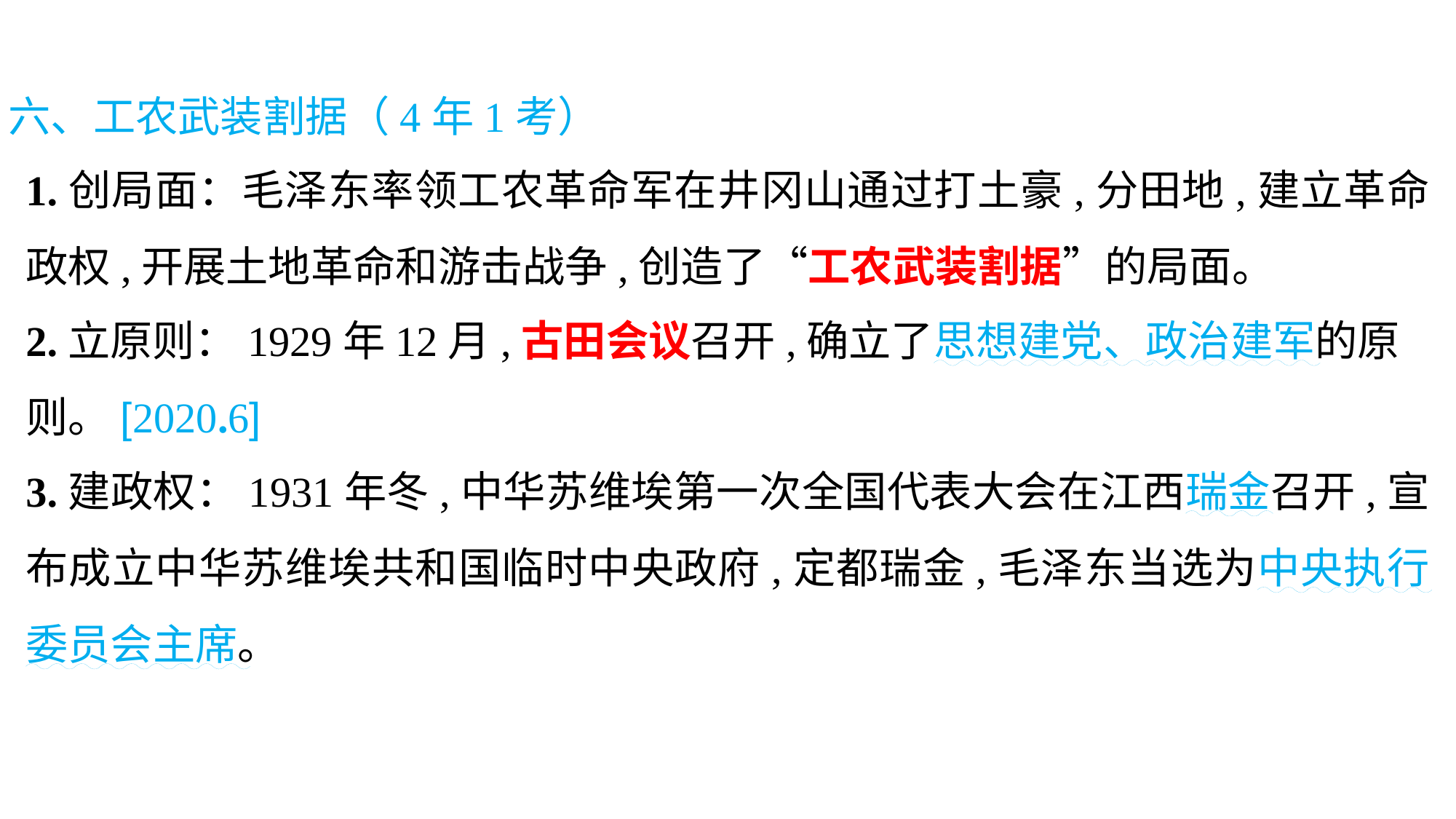

六、工农武装割据（4年1考）
1.创局面：毛泽东率领工农革命军在井冈山通过打土豪,分田地,建立革命政权,开展土地革命和游击战争,创造了“工农武装割据”的局面。
2.立原则：1929年12月,古田会议召开,确立了思想建党、政治建军的原则。[2020.6]
3.建政权：1931年冬,中华苏维埃第一次全国代表大会在江西瑞金召开,宣布成立中华苏维埃共和国临时中央政府,定都瑞金,毛泽东当选为中央执行委员会主席。